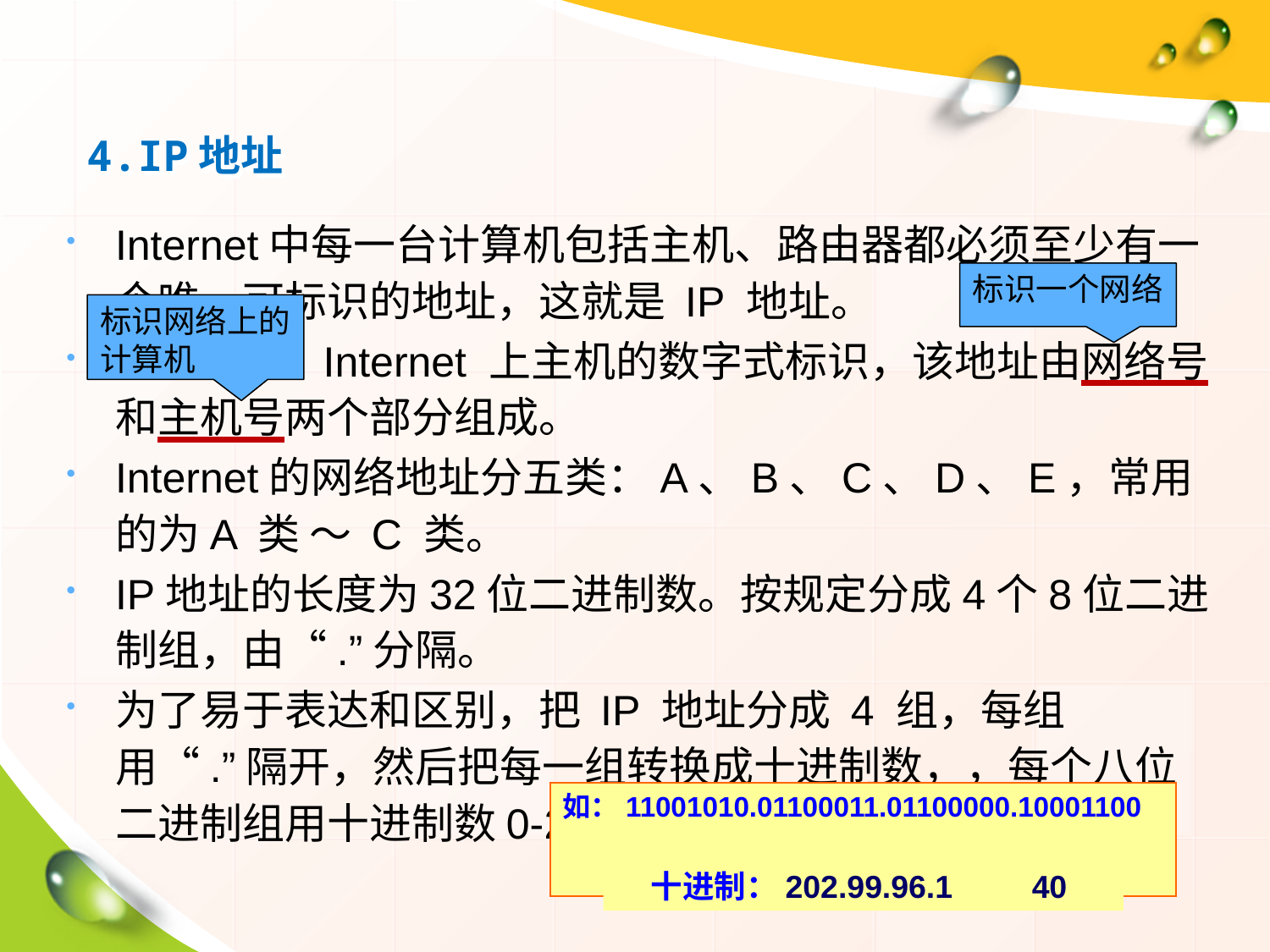

# 4.IP地址
Internet中每一台计算机包括主机、路由器都必须至少有一个唯一可标识的地址，这就是 IP 地址。
IP 地址是 Internet 上主机的数字式标识，该地址由网络号和主机号两个部分组成。
Internet的网络地址分五类：A、B、C、D、E，常用的为A 类 ～ C 类。
IP地址的长度为32位二进制数。按规定分成4个8位二进制组，由“.”分隔。
为了易于表达和区别，把 IP 地址分成 4 组，每组用“.”隔开，然后把每一组转换成十进制数，，每个八位二进制组用十进制数0-255表示。
标识一个网络
标识网络上的计算机
如：11001010.01100011.01100000.10001100

十进制：202.99.96.1	40